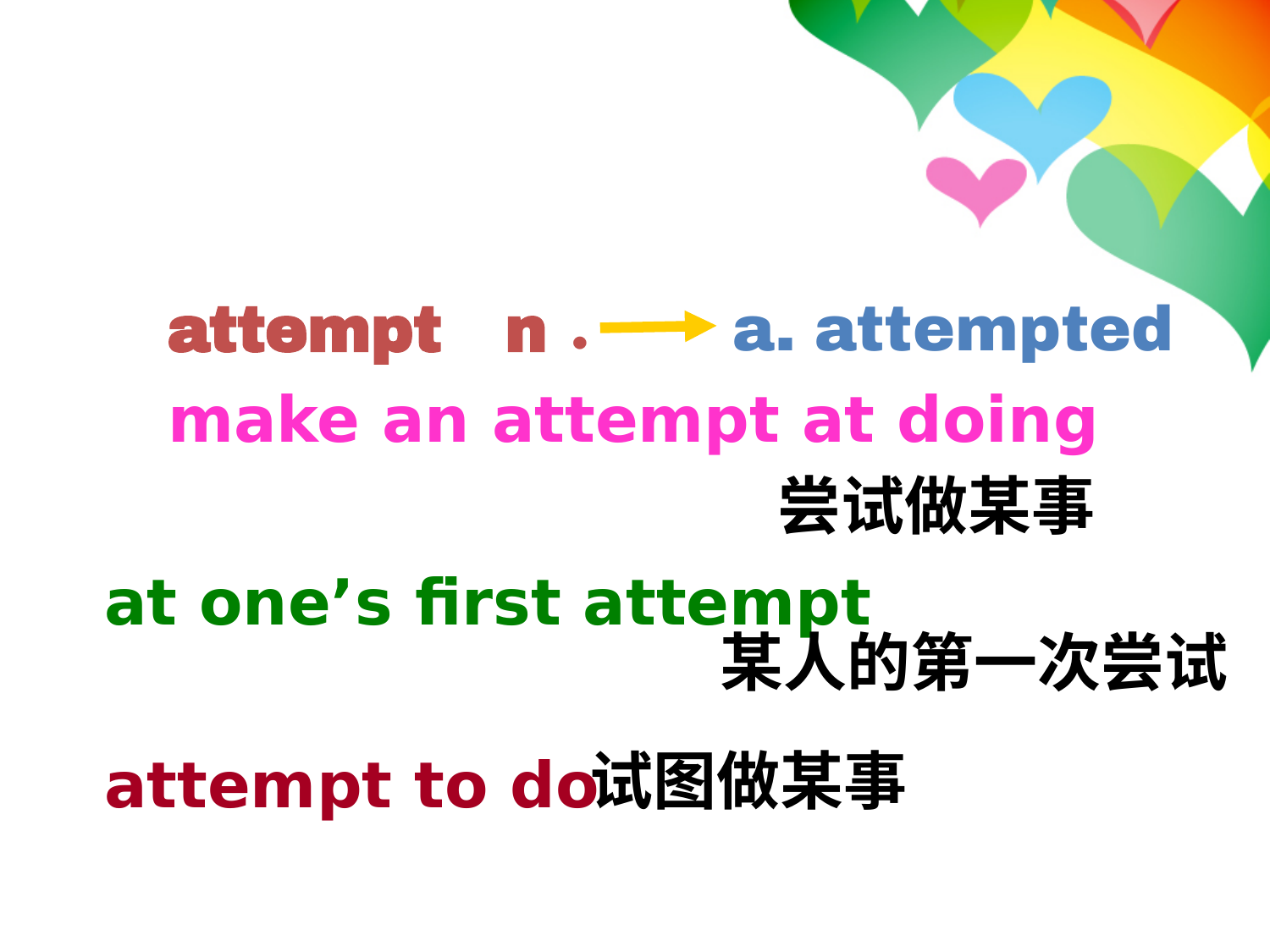

attempt   n．
make an attempt at doing

at one’s first attempt

attempt to do
a. attempted

尝试做某事
某人的第一次尝试
试图做某事